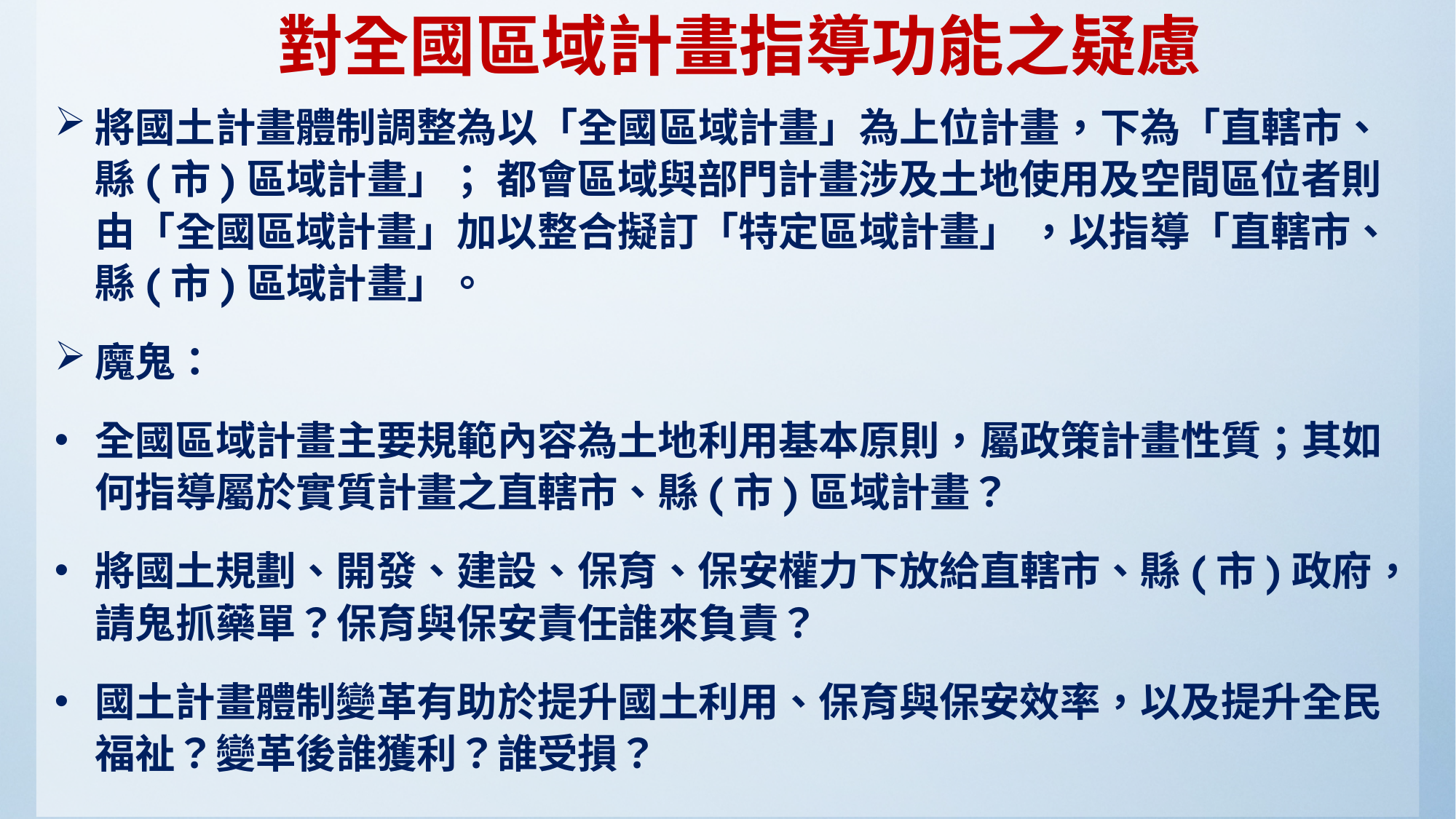

# 對全國區域計畫指導功能之疑慮
將國土計畫體制調整為以「全國區域計畫」為上位計畫，下為「直轄市、縣(市)區域計畫」； 都會區域與部門計畫涉及土地使用及空間區位者則由「全國區域計畫」加以整合擬訂「特定區域計畫」 ，以指導「直轄市、縣(市)區域計畫」。
魔鬼：
全國區域計畫主要規範內容為土地利用基本原則，屬政策計畫性質；其如何指導屬於實質計畫之直轄市、縣(市)區域計畫？
將國土規劃、開發、建設、保育、保安權力下放給直轄市、縣(市)政府，請鬼抓藥單？保育與保安責任誰來負責？
國土計畫體制變革有助於提升國土利用、保育與保安效率，以及提升全民福祉？變革後誰獲利？誰受損？